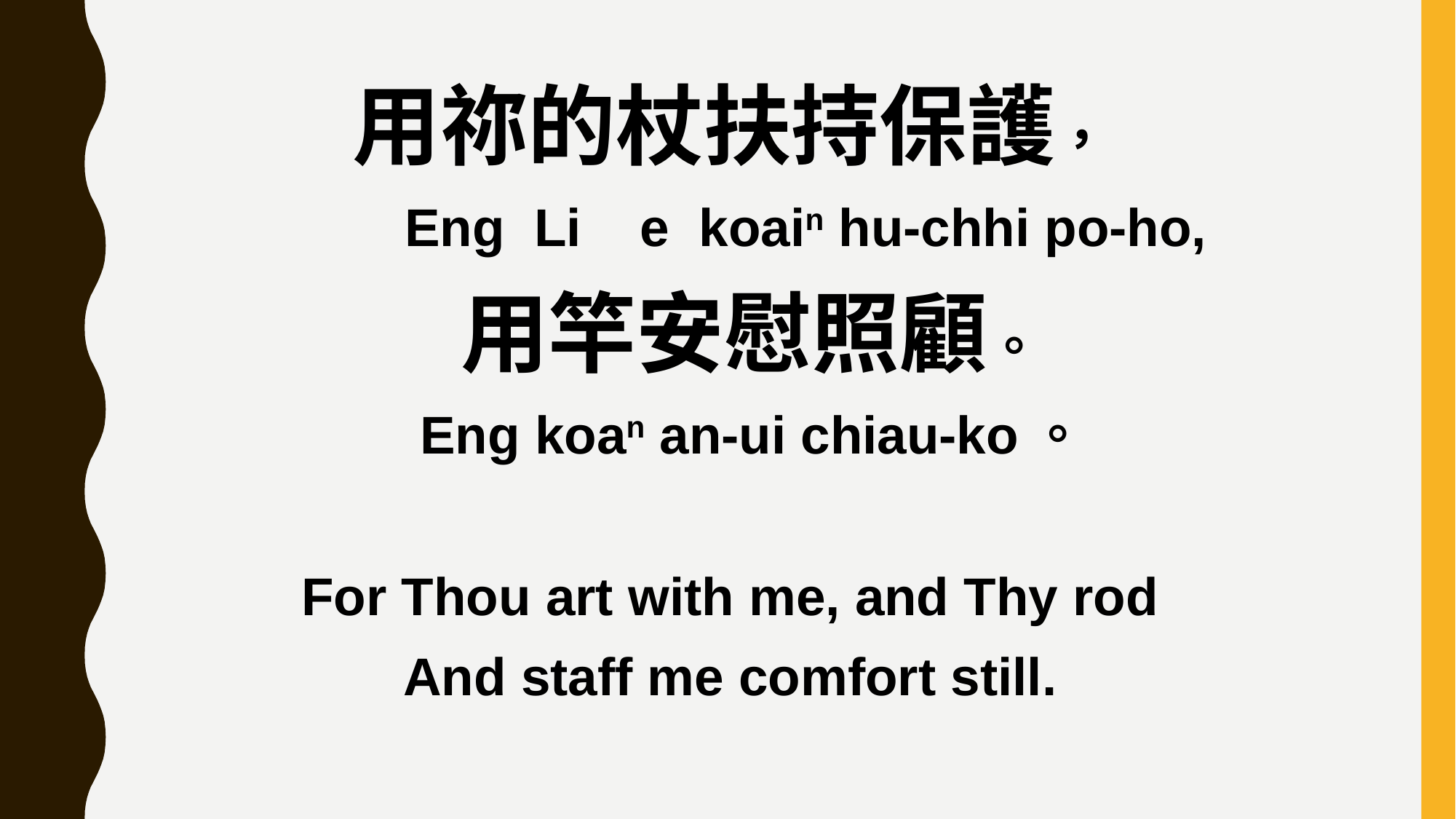

用祢的杖扶持保護，
              Eng  Li    e  koain hu-chhi po-ho,
 用竿安慰照顧。
   Eng koan an-ui chiau-ko。

For Thou art with me, and Thy rod
And staff me comfort still.